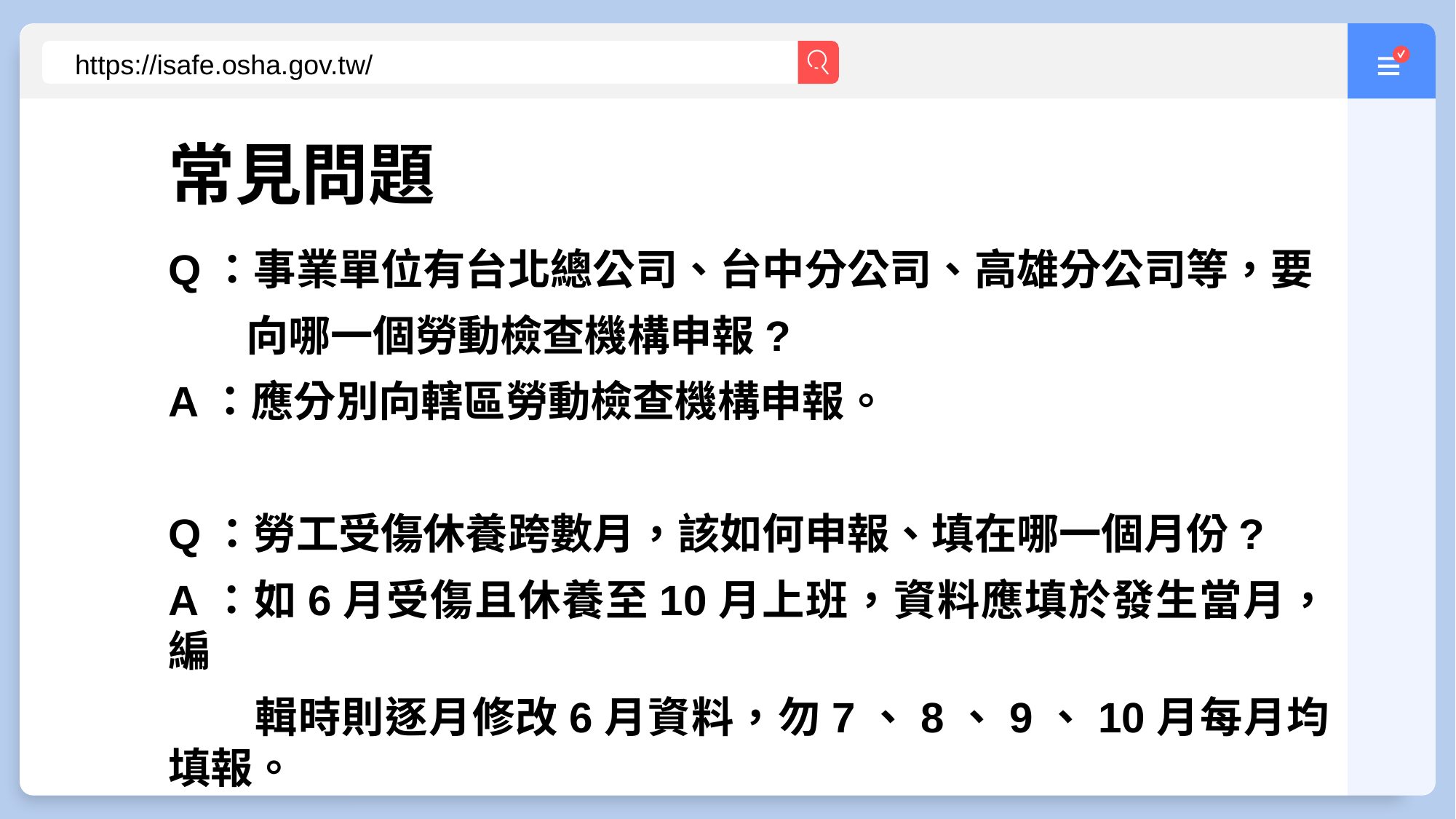

https://isafe.osha.gov.tw/
常見問題
Q：事業單位有台北總公司、台中分公司、高雄分公司等，要
       向哪一個勞動檢查機構申報?
A：應分別向轄區勞動檢查機構申報。

Q：勞工受傷休養跨數月，該如何申報、填在哪一個月份?
A：如6月受傷且休養至10月上班，資料應填於發生當月，編
       輯時則逐月修改6月資料，勿7、8、9、10月每月均填報。